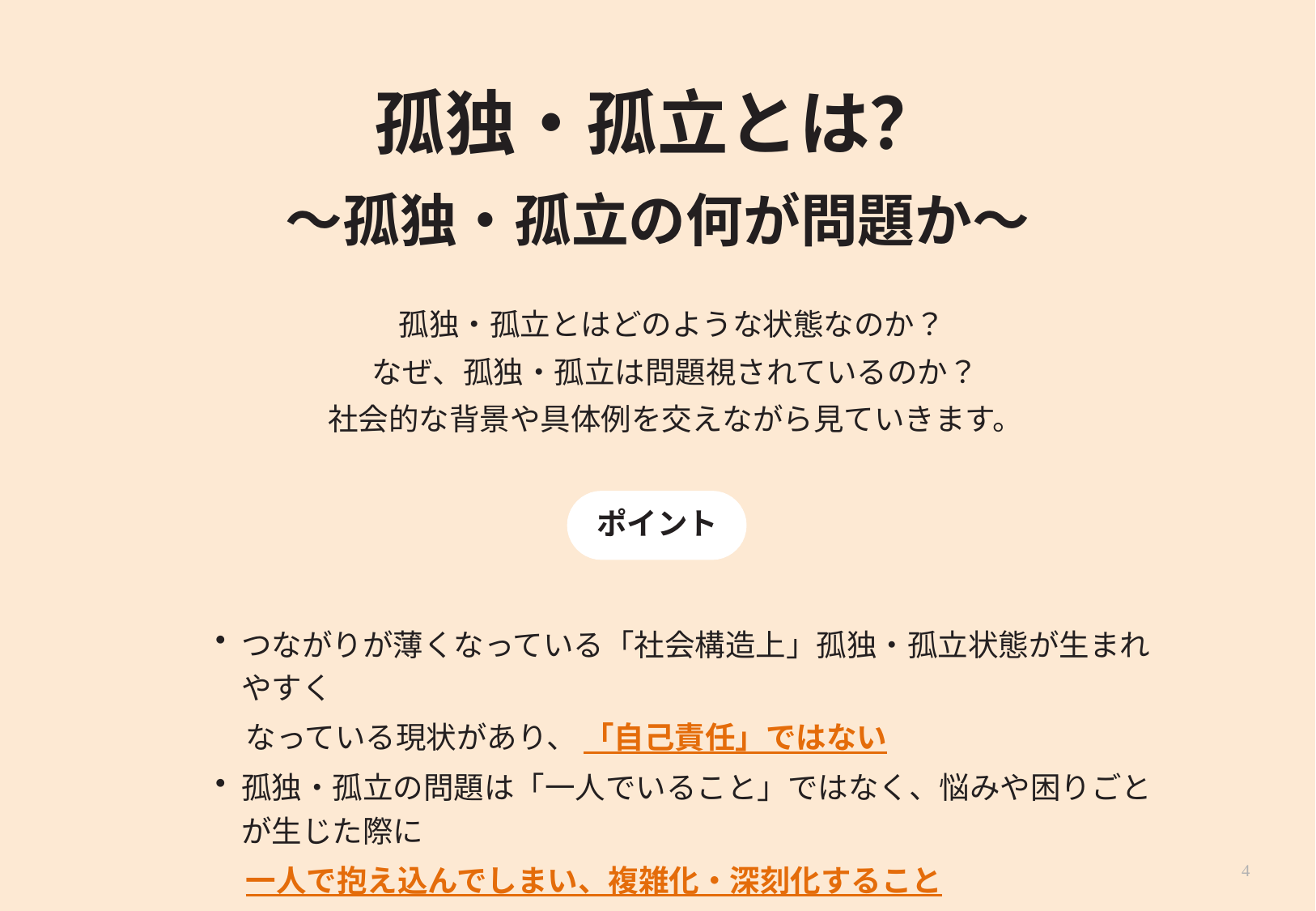

# 孤独・孤立とは？
～孤独・孤立の何が問題か～
孤独・孤立とはどのような状態なのか？
なぜ、孤独・孤立は問題視されているのか？
社会的な背景や具体例を交えながら見ていきます。

ポイント
つながりが薄くなっている「社会構造上」孤独・孤立状態が生まれやすく
　なっている現状があり、 「自己責任」ではない
孤独・孤立の問題は「一人でいること」ではなく、悩みや困りごとが生じた際に
　一人で抱え込んでしまい、複雑化・深刻化すること

4